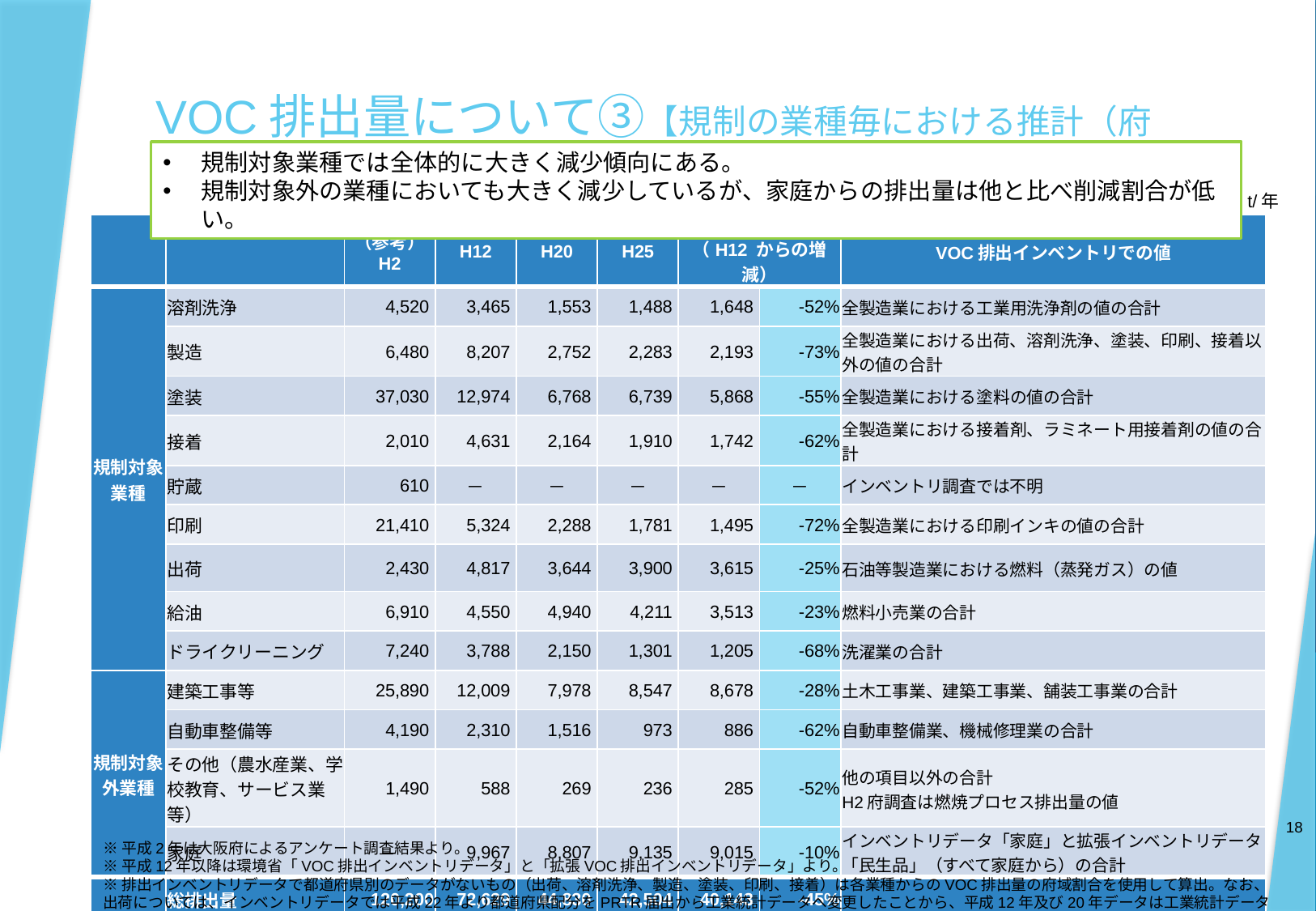

# VOC排出量について③【規制の業種毎における推計（府域）】
規制対象業種では全体的に大きく減少傾向にある。
規制対象外の業種においても大きく減少しているが、家庭からの排出量は他と比べ削減割合が低い。
t/年
|  |  | （参考） H2 | H12 | H20 | H25 | H30 （H12 からの増減） |  | VOC排出インベントリでの値 |
| --- | --- | --- | --- | --- | --- | --- | --- | --- |
| 規制対象業種 | 溶剤洗浄 | 4,520 | 3,465 | 1,553 | 1,488 | 1,648 | -52% | 全製造業における工業用洗浄剤の値の合計 |
|  | 製造 | 6,480 | 8,207 | 2,752 | 2,283 | 2,193 | -73% | 全製造業における出荷、溶剤洗浄、塗装、印刷、接着以外の値の合計 |
|  | 塗装 | 37,030 | 12,974 | 6,768 | 6,739 | 5,868 | -55% | 全製造業における塗料の値の合計 |
|  | 接着 | 2,010 | 4,631 | 2,164 | 1,910 | 1,742 | -62% | 全製造業における接着剤、ラミネート用接着剤の値の合計 |
|  | 貯蔵 | 610 | － | － | － | － | － | インベントリ調査では不明 |
|  | 印刷 | 21,410 | 5,324 | 2,288 | 1,781 | 1,495 | -72% | 全製造業における印刷インキの値の合計 |
|  | 出荷 | 2,430 | 4,817 | 3,644 | 3,900 | 3,615 | -25% | 石油等製造業における燃料（蒸発ガス）の値 |
|  | 給油 | 6,910 | 4,550 | 4,940 | 4,211 | 3,513 | -23% | 燃料小売業の合計 |
|  | ドライクリーニング | 7,240 | 3,788 | 2,150 | 1,301 | 1,205 | -68% | 洗濯業の合計 |
| 規制対象外業種 | 建築工事等 | 25,890 | 12,009 | 7,978 | 8,547 | 8,678 | -28% | 土木工事業、建築工事業、舗装工事業の合計 |
|  | 自動車整備等 | 4,190 | 2,310 | 1,516 | 973 | 886 | -62% | 自動車整備業、機械修理業の合計 |
|  | その他（農水産業、学校教育、サービス業等） | 1,490 | 588 | 269 | 236 | 285 | -52% | 他の項目以外の合計 H2府調査は燃焼プロセス排出量の値 |
|  | 家庭 | － | 9,967 | 8,807 | 9,135 | 9,015 | -10% | インベントリデータ「家庭」と拡張インベントリデータ「民生品」（すべて家庭から）の合計 |
|  | 総排出量 | 120,200 | 72,629 | 44,830 | 42,504 | 40,143 | -45% |  |

18
※平成2年は大阪府によるアンケート調査結果より。
※平成12年以降は環境省「VOC排出インベントリデータ」と「拡張VOC排出インベントリデータ」より。
※排出インベントリデータで都道府県別のデータがないもの（出荷、溶剤洗浄、製造、塗装、印刷、接着）は各業種からのVOC排出量の府域割合を使用して算出。なお、出荷については、インベントリデータでは平成22年より都道府県配分をPRTR届出から工業統計データへ変更したことから、平成12年及び20年データは工業統計データを用い府で計算。